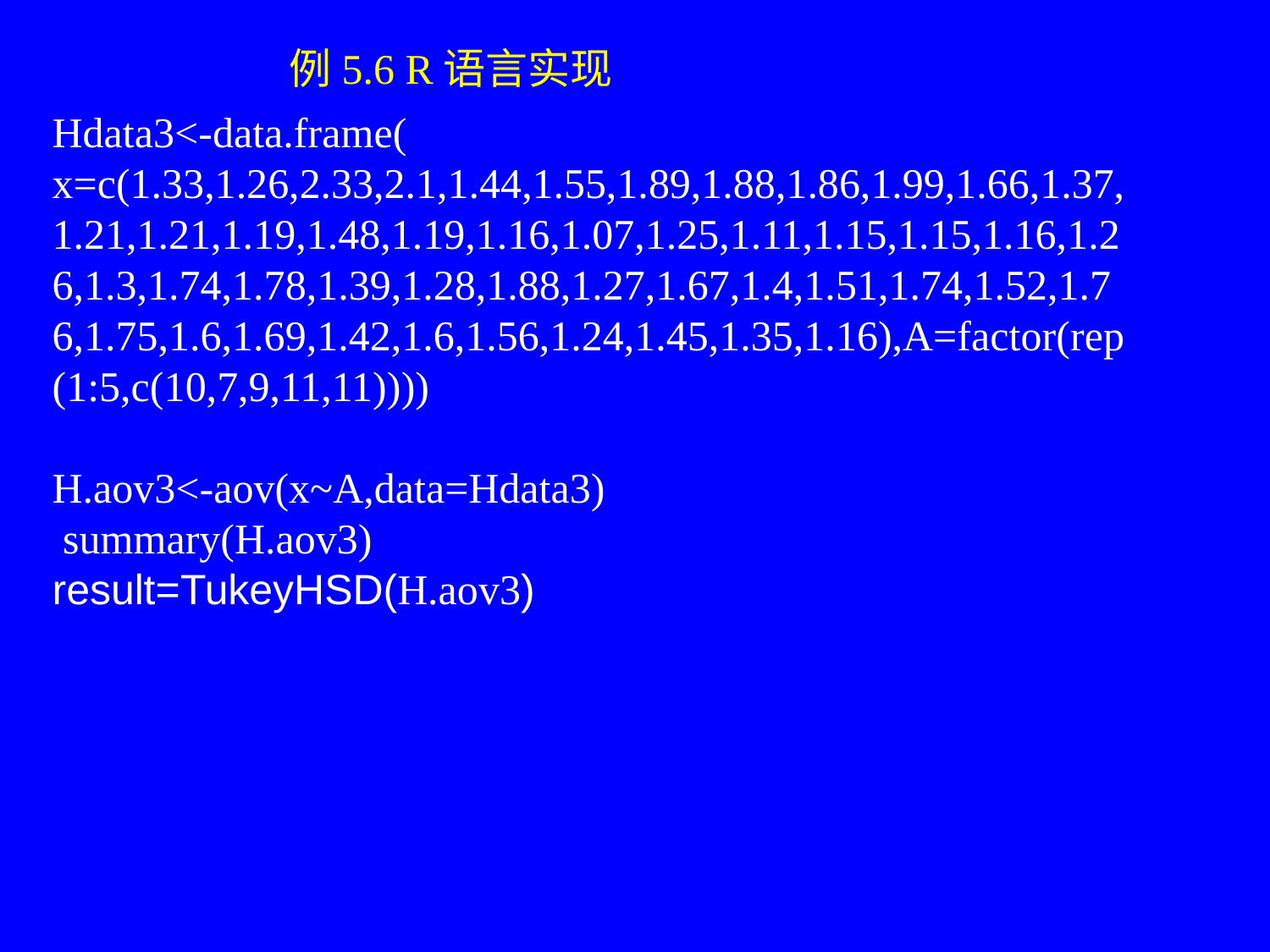

例5.6 R语言实现
Hdata3<-data.frame(
x=c(1.33,1.26,2.33,2.1,1.44,1.55,1.89,1.88,1.86,1.99,1.66,1.37,1.21,1.21,1.19,1.48,1.19,1.16,1.07,1.25,1.11,1.15,1.15,1.16,1.26,1.3,1.74,1.78,1.39,1.28,1.88,1.27,1.67,1.4,1.51,1.74,1.52,1.76,1.75,1.6,1.69,1.42,1.6,1.56,1.24,1.45,1.35,1.16),A=factor(rep(1:5,c(10,7,9,11,11))))

H.aov3<-aov(x~A,data=Hdata3)
 summary(H.aov3)
result=TukeyHSD(H.aov3)